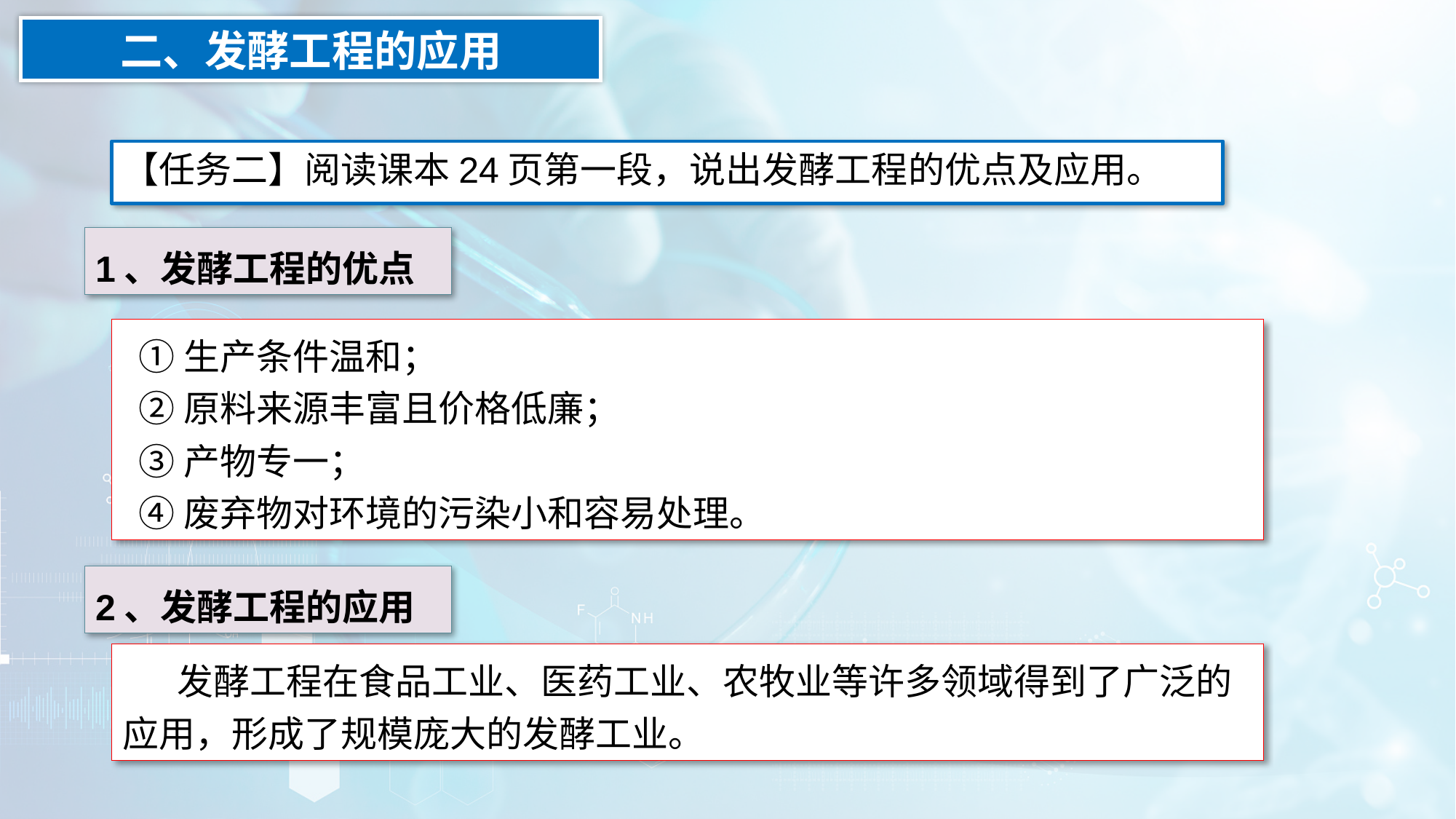

二、发酵工程的应用
【任务二】阅读课本24页第一段，说出发酵工程的优点及应用。
1、发酵工程的优点
  ①生产条件温和；
  ②原料来源丰富且价格低廉；
  ③产物专一；
  ④废弃物对环境的污染小和容易处理。
2、发酵工程的应用
发酵工程在食品工业、医药工业、农牧业等许多领域得到了广泛的应用，形成了规模庞大的发酵工业。